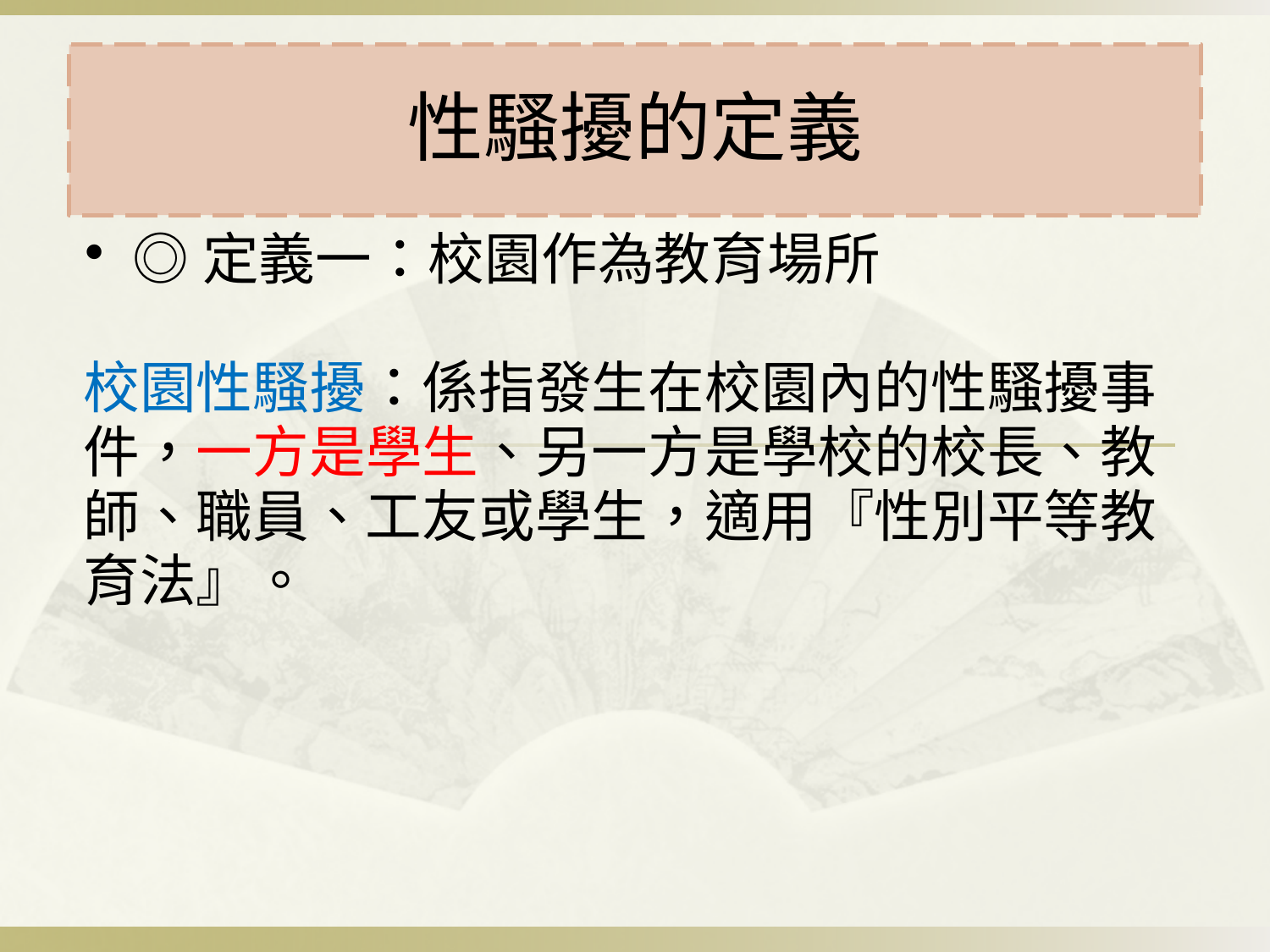

# 性騷擾的定義
◎定義一：校園作為教育場所

校園性騷擾：係指發生在校園內的性騷擾事件，一方是學生、另一方是學校的校長、教師、職員、工友或學生，適用『性別平等教育法』。